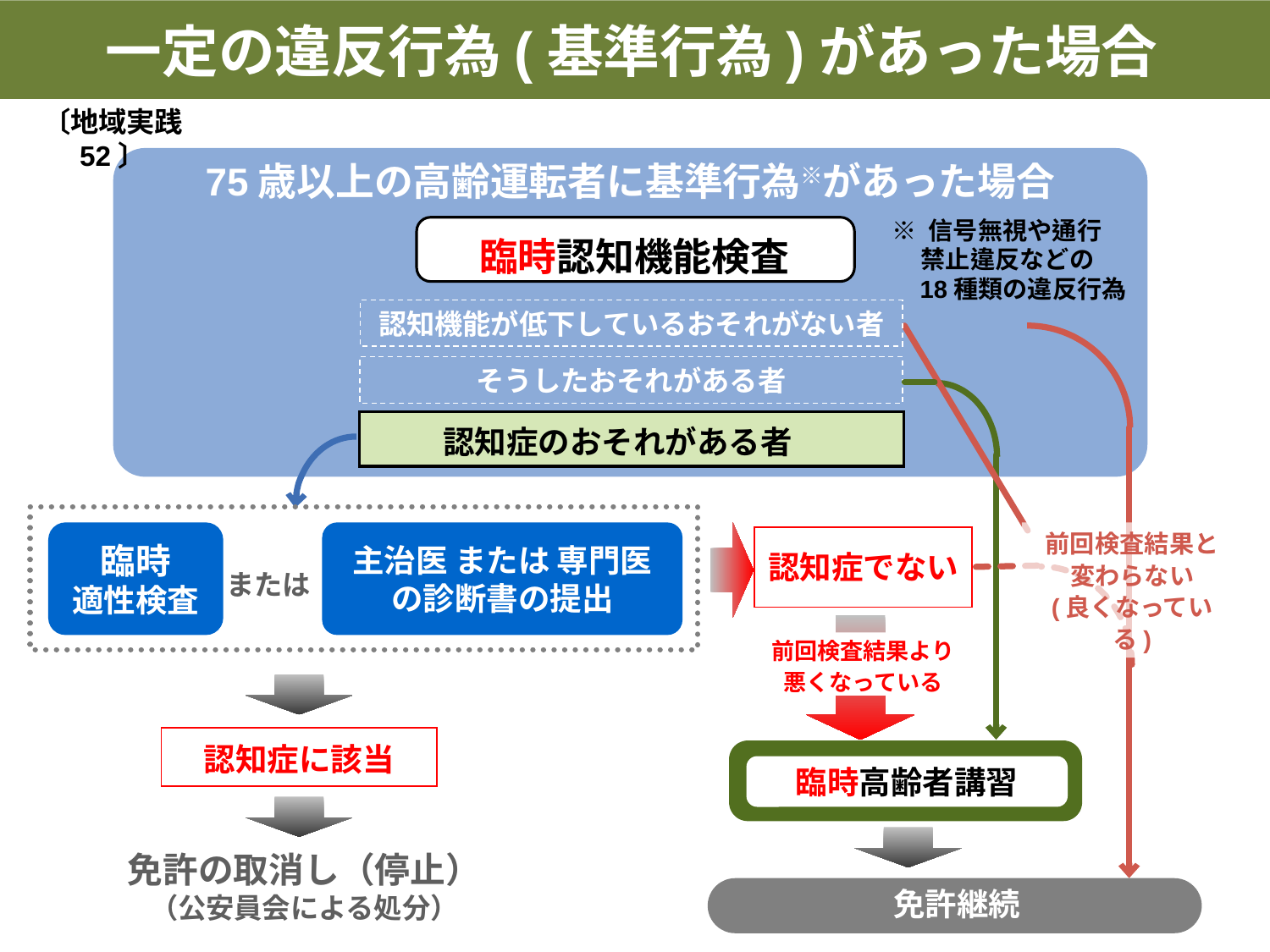

一定の違反行為(基準行為)があった場合
〔地域実践 52〕
75歳以上の高齢運転者に基準行為※があった場合
※ 信号無視や通行
    禁止違反などの
    18種類の違反行為
臨時認知機能検査

認知機能が低下しているおそれがない者

そうしたおそれがある者

認知症のおそれがある者

臨時
適性検査

前回検査結果と
変わらない
(良くなっている)
主治医 または 専門医
の診断書の提出
認知症でない
または

前回検査結果より
悪くなっている

認知症に該当
臨時高齢者講習
臨時高齢者講習

免許の取消し（停止）
（公安員会による処分）

免許継続